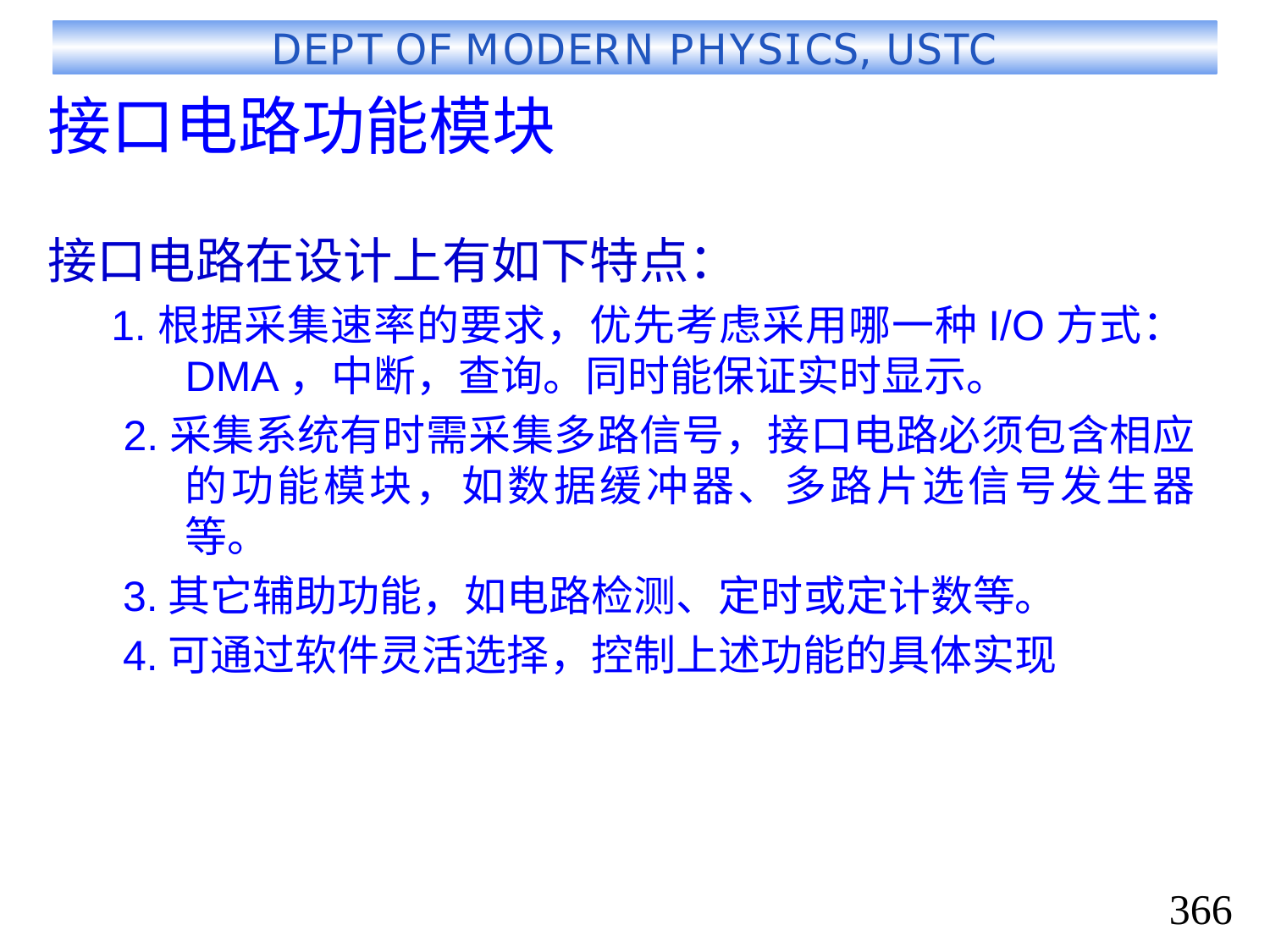

# 接口电路功能模块
接口电路在设计上有如下特点：
1.根据采集速率的要求，优先考虑采用哪一种I/O方式：DMA，中断，查询。同时能保证实时显示。
 2.采集系统有时需采集多路信号，接口电路必须包含相应的功能模块，如数据缓冲器、多路片选信号发生器等。
 3.其它辅助功能，如电路检测、定时或定计数等。
 4.可通过软件灵活选择，控制上述功能的具体实现